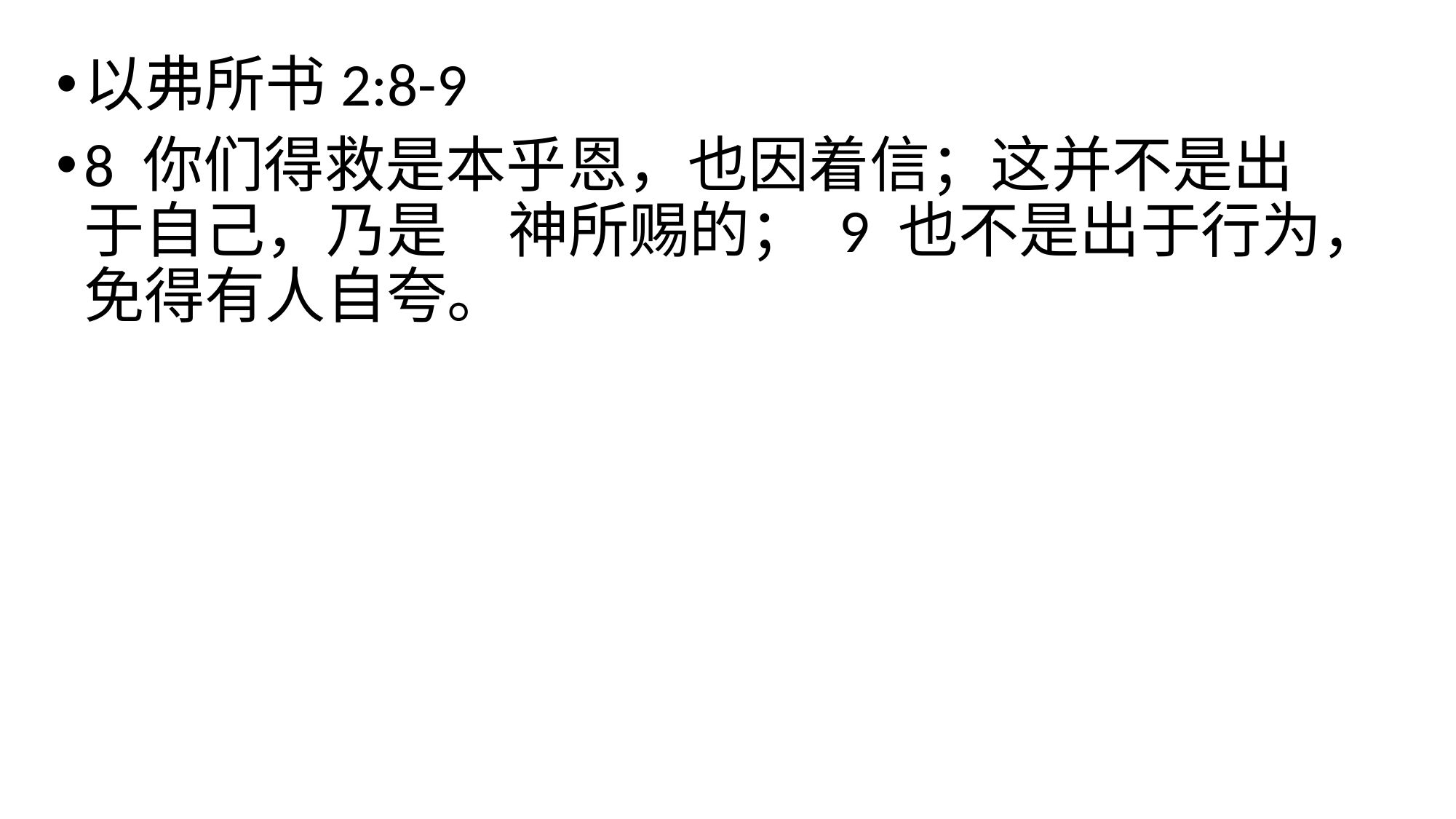

以弗所书‬2:8-9
8 你们得救是本乎恩，也因着信；这并不是出于自己，乃是　神所赐的； 9 也不是出于行为，免得有人自夸。